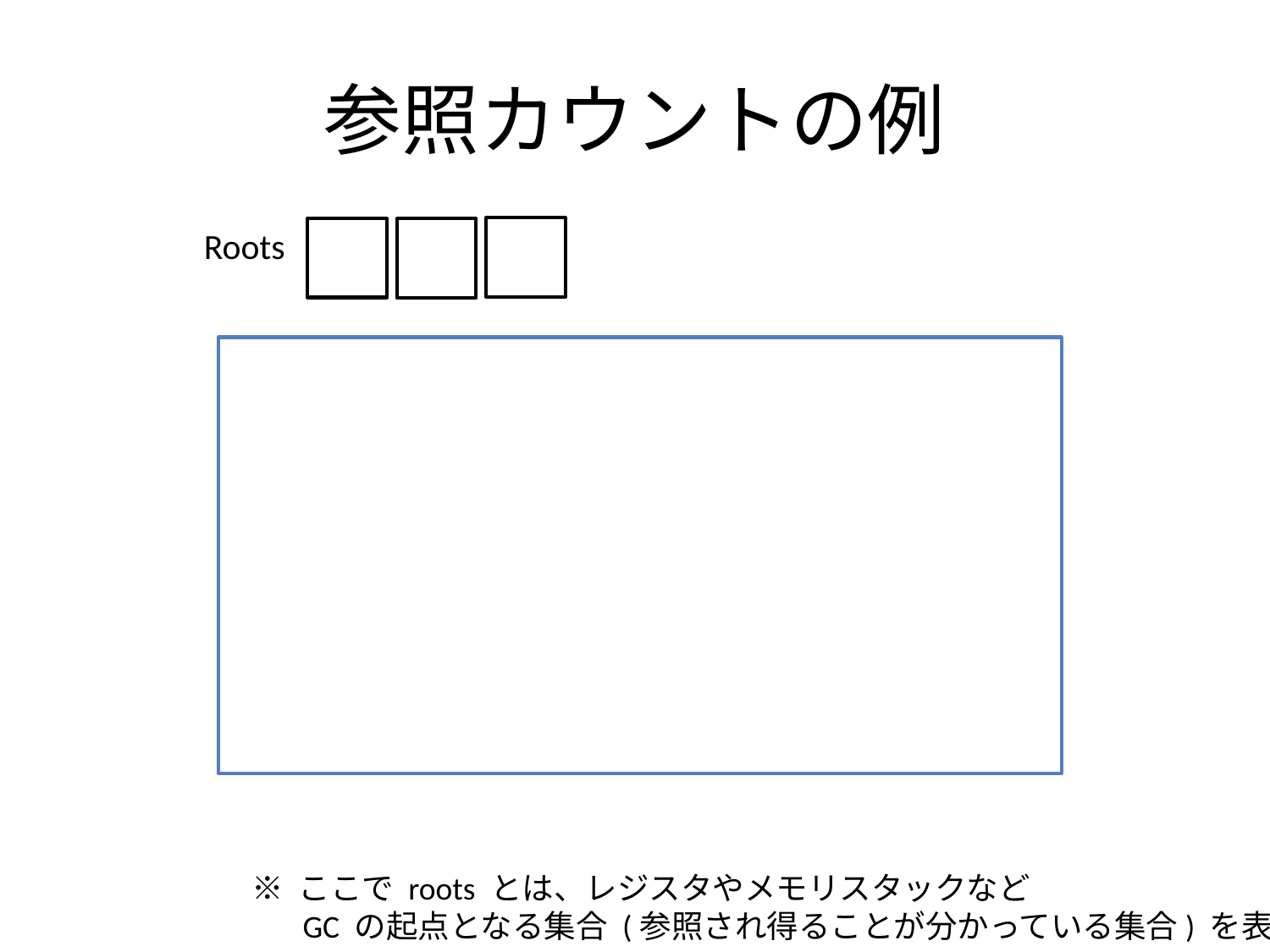

# 参照カウントの例

Roots

※ ここで roots とは、レジスタやメモリスタックなど
      GC の起点となる集合 (参照され得ることが分かっている集合) を表す